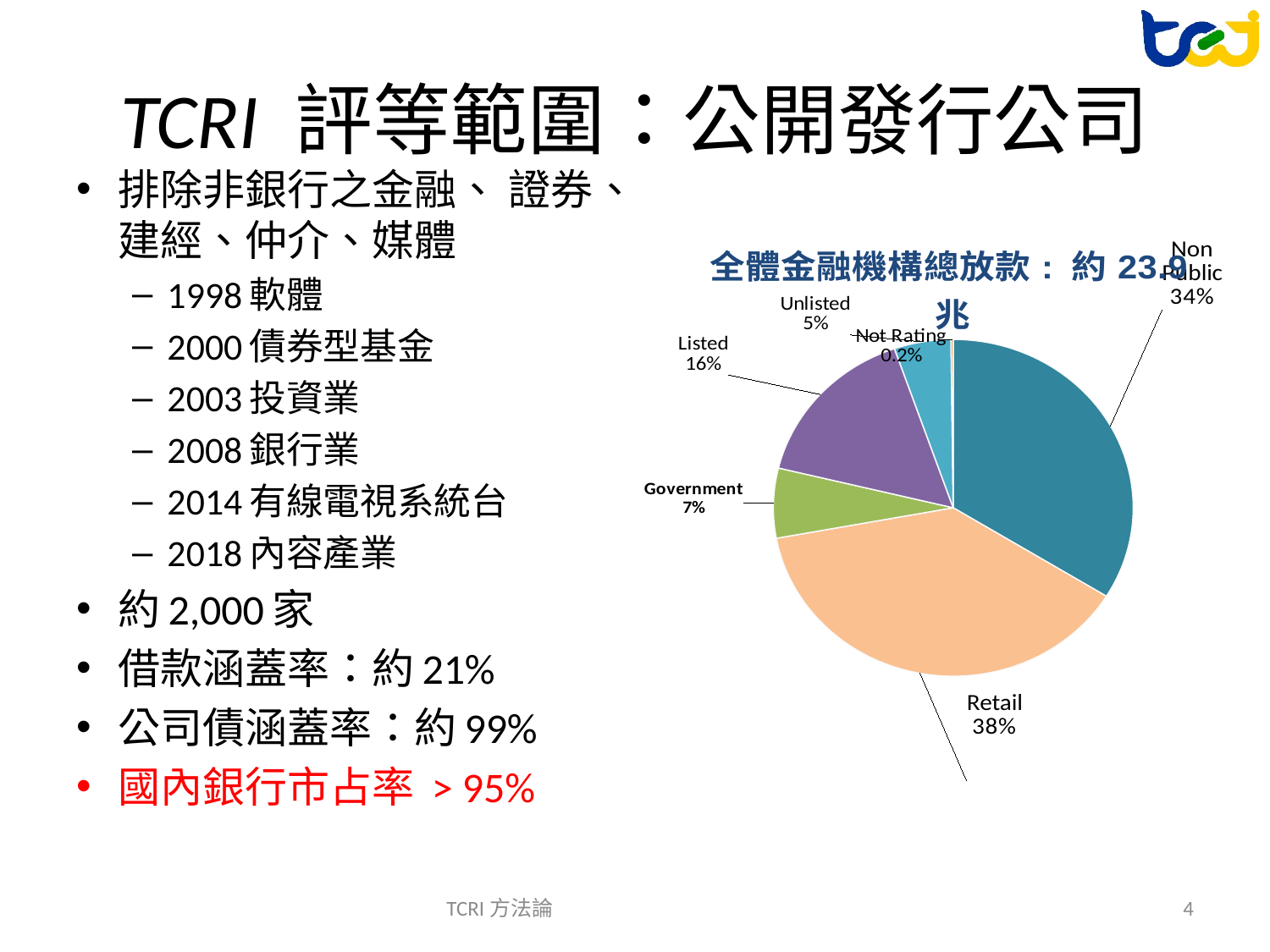

# TCRI 評等範圍：公開發行公司

[unsupported chart]

排除非銀行之金融、 證券、建經、仲介、媒體
1998軟體
2000債券型基金
2003投資業
2008銀行業
2014有線電視系統台
2018內容產業
約2,000家
借款涵蓋率：約21%
公司債涵蓋率：約99%
國內銀行市占率 > 95%

TCRI方法論
4